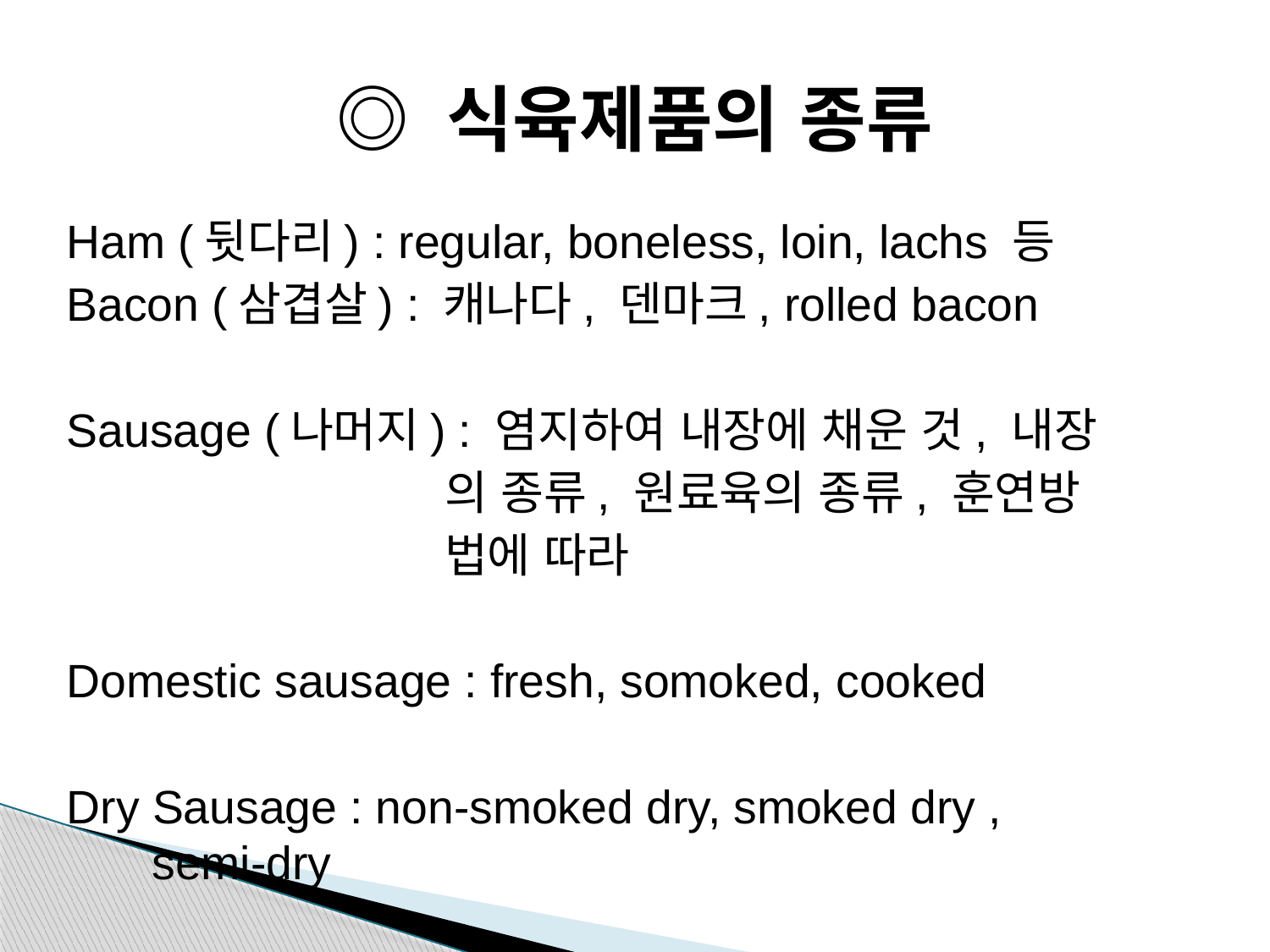

# ◎ 식육제품의 종류
Ham (뒷다리) : regular, boneless, loin, lachs 등
Bacon (삼겹살) : 캐나다, 덴마크, rolled bacon

Sausage (나머지) : 염지하여 내장에 채운 것, 내장
                            의 종류, 원료육의 종류, 훈연방
                            법에 따라

Domestic sausage : fresh, somoked, cooked

Dry Sausage : non-smoked dry, smoked dry ,     		       semi-dry